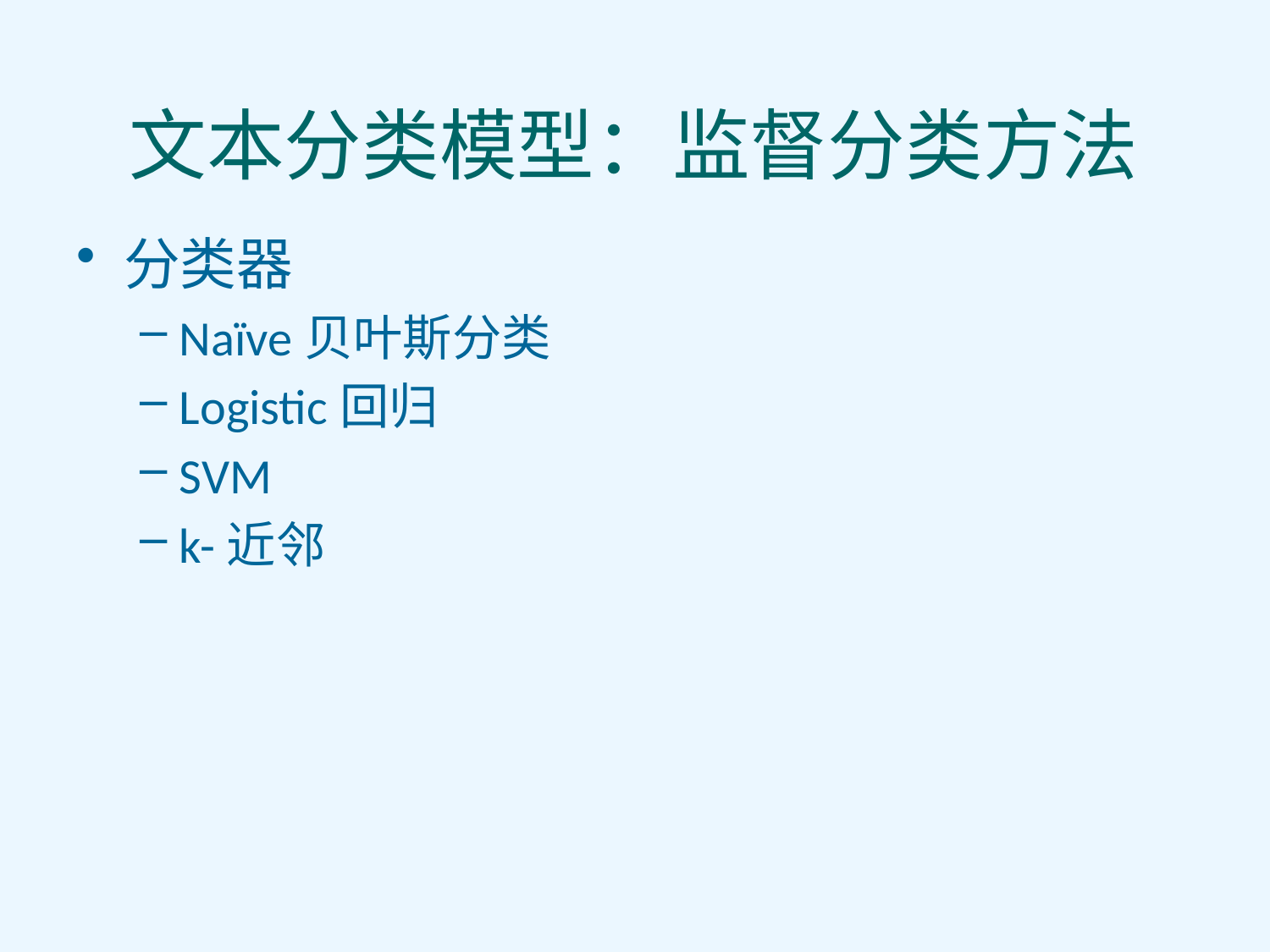

# 文本分类模型：监督分类方法
分类器
Naïve贝叶斯分类
Logistic回归
SVM
k-近邻